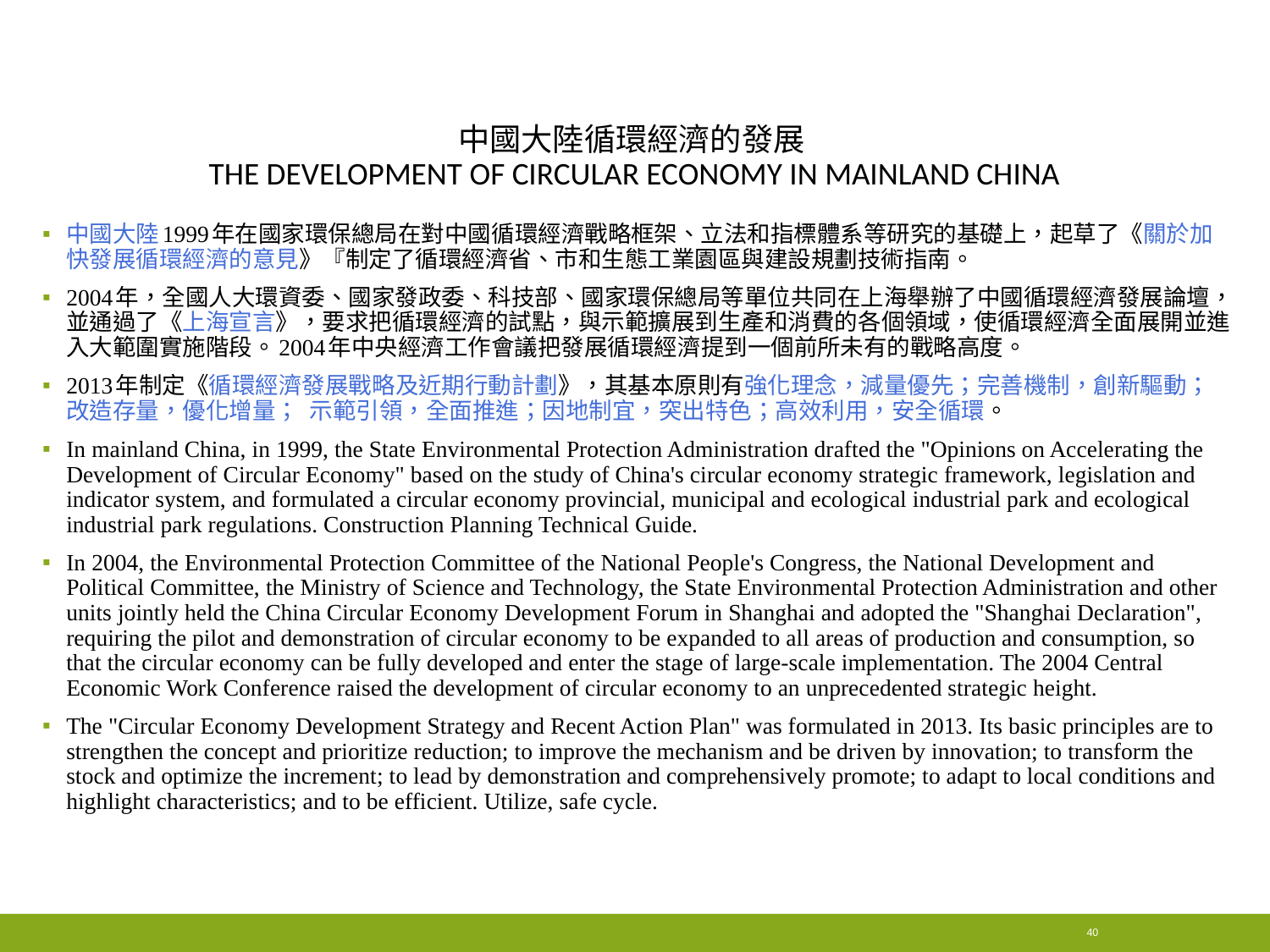

# 中國大陸循環經濟的發展 The development of circular economy in mainland China
中國大陸1999年在國家環保總局在對中國循環經濟戰略框架、立法和指標體系等研究的基礎上，起草了《關於加快發展循環經濟的意見》『制定了循環經濟省、市和生態工業園區與建設規劃技術指南。
2004年，全國人大環資委、國家發政委、科技部、國家環保總局等單位共同在上海舉辦了中國循環經濟發展論壇，並通過了《上海宣言》，要求把循環經濟的試點，與示範擴展到生產和消費的各個領域，使循環經濟全面展開並進入大範圍實施階段。2004年中央經濟工作會議把發展循環經濟提到一個前所未有的戰略高度。
2013年制定《循環經濟發展戰略及近期行動計劃》，其基本原則有強化理念，減量優先；完善機制，創新驅動；改造存量，優化增量；  示範引領，全面推進；因地制宜，突出特色；高效利用，安全循環。
In mainland China, in 1999, the State Environmental Protection Administration drafted the "Opinions on Accelerating the Development of Circular Economy" based on the study of China's circular economy strategic framework, legislation and indicator system, and formulated a circular economy provincial, municipal and ecological industrial park and ecological industrial park regulations. Construction Planning Technical Guide.
In 2004, the Environmental Protection Committee of the National People's Congress, the National Development and Political Committee, the Ministry of Science and Technology, the State Environmental Protection Administration and other units jointly held the China Circular Economy Development Forum in Shanghai and adopted the "Shanghai Declaration", requiring the pilot and demonstration of circular economy to be expanded to all areas of production and consumption, so that the circular economy can be fully developed and enter the stage of large-scale implementation. The 2004 Central Economic Work Conference raised the development of circular economy to an unprecedented strategic height.
The "Circular Economy Development Strategy and Recent Action Plan" was formulated in 2013. Its basic principles are to strengthen the concept and prioritize reduction; to improve the mechanism and be driven by innovation; to transform the stock and optimize the increment; to lead by demonstration and comprehensively promote; to adapt to local conditions and highlight characteristics; and to be efficient. Utilize, safe cycle.
40